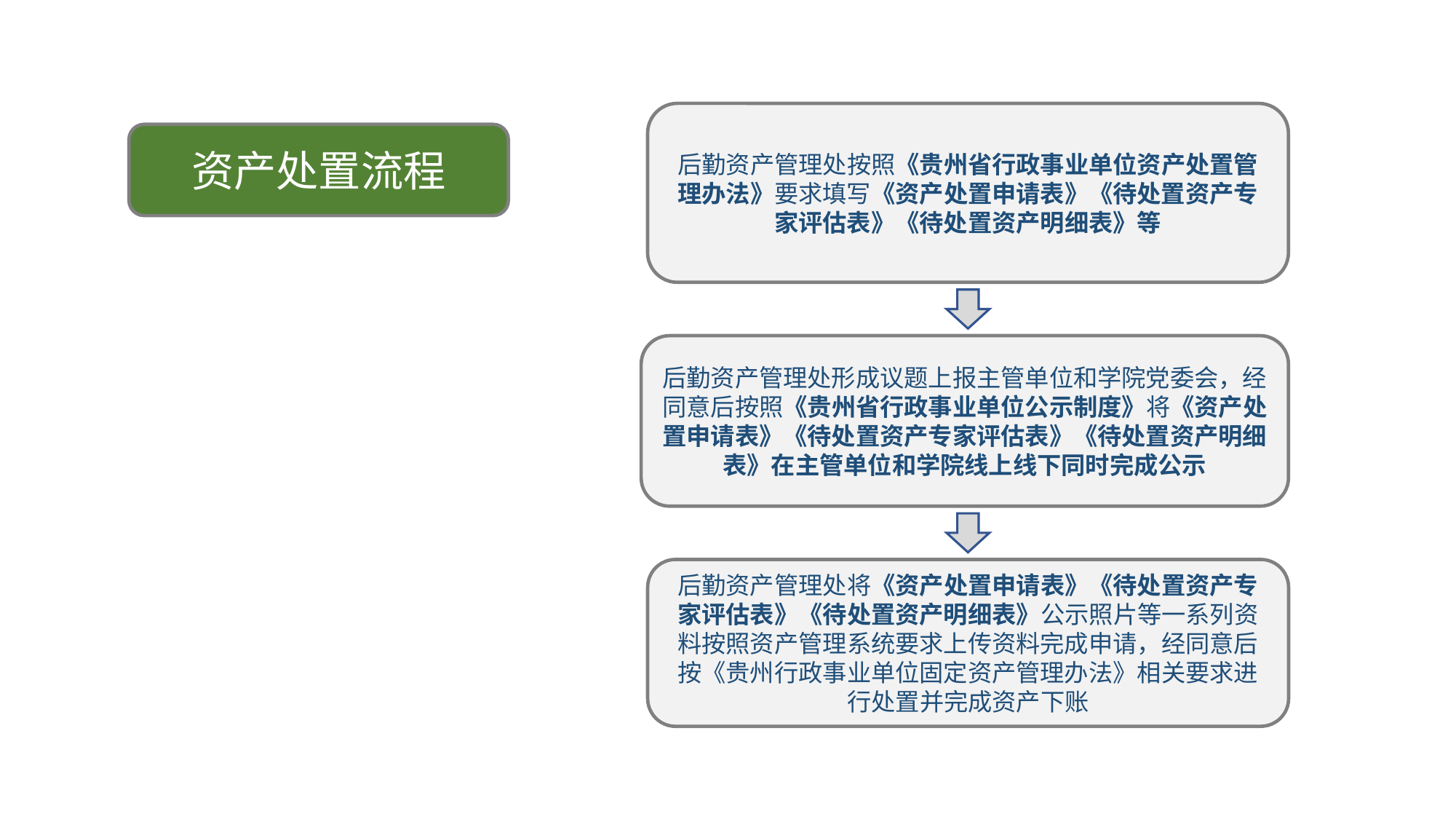

后勤资产管理处按照《贵州省行政事业单位资产处置管理办法》要求填写《资产处置申请表》《待处置资产专家评估表》《待处置资产明细表》等
资产处置流程

后勤资产管理处形成议题上报主管单位和学院党委会，经同意后按照《贵州省行政事业单位公示制度》将《资产处置申请表》《待处置资产专家评估表》《待处置资产明细表》在主管单位和学院线上线下同时完成公示

后勤资产管理处将《资产处置申请表》《待处置资产专家评估表》《待处置资产明细表》公示照片等一系列资料按照资产管理系统要求上传资料完成申请，经同意后按《贵州行政事业单位固定资产管理办法》相关要求进行处置并完成资产下账